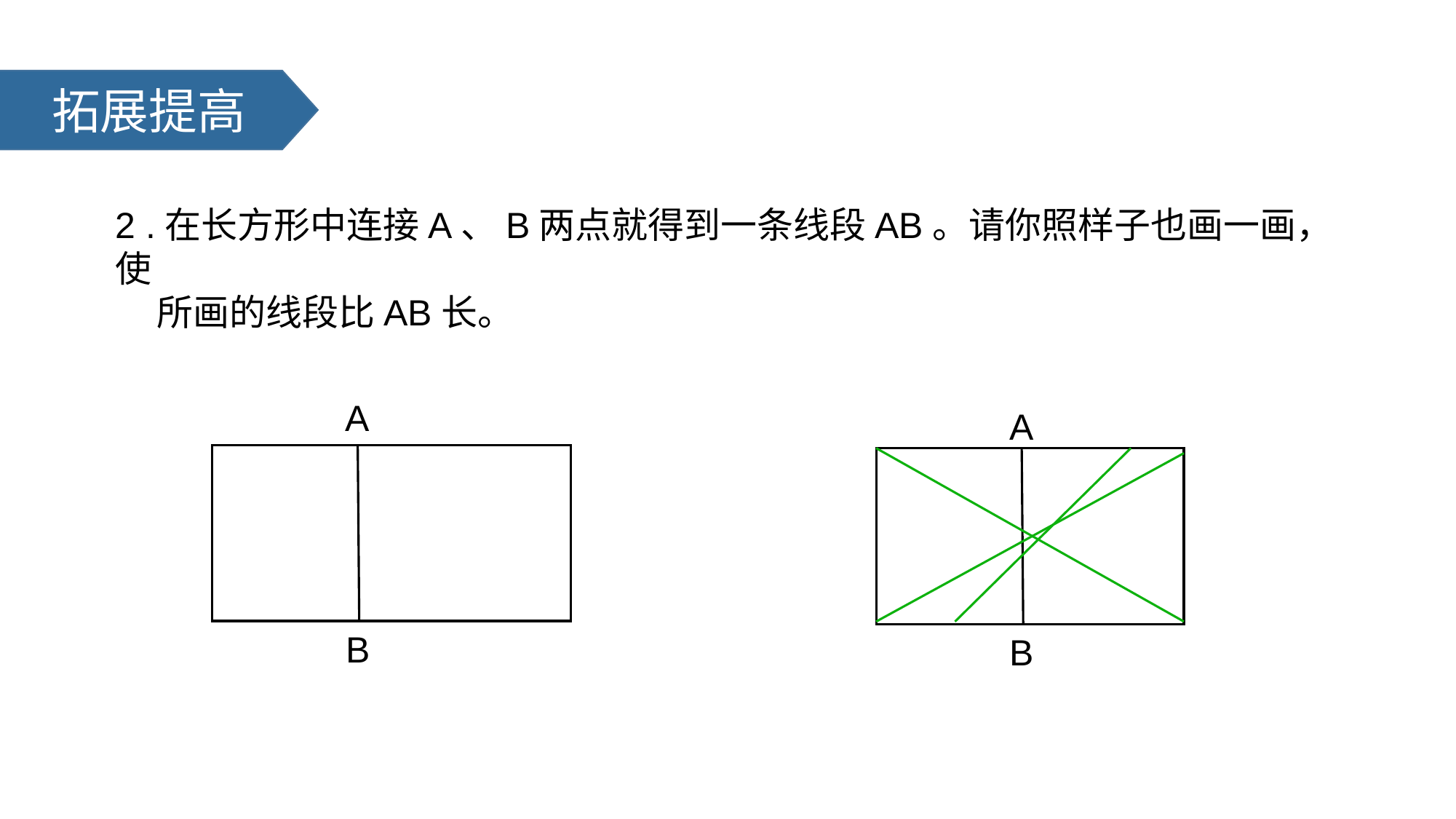

拓展提高
2 .在长方形中连接A、B两点就得到一条线段AB。请你照样子也画一画，使
    所画的线段比AB长。
A
A

B
B